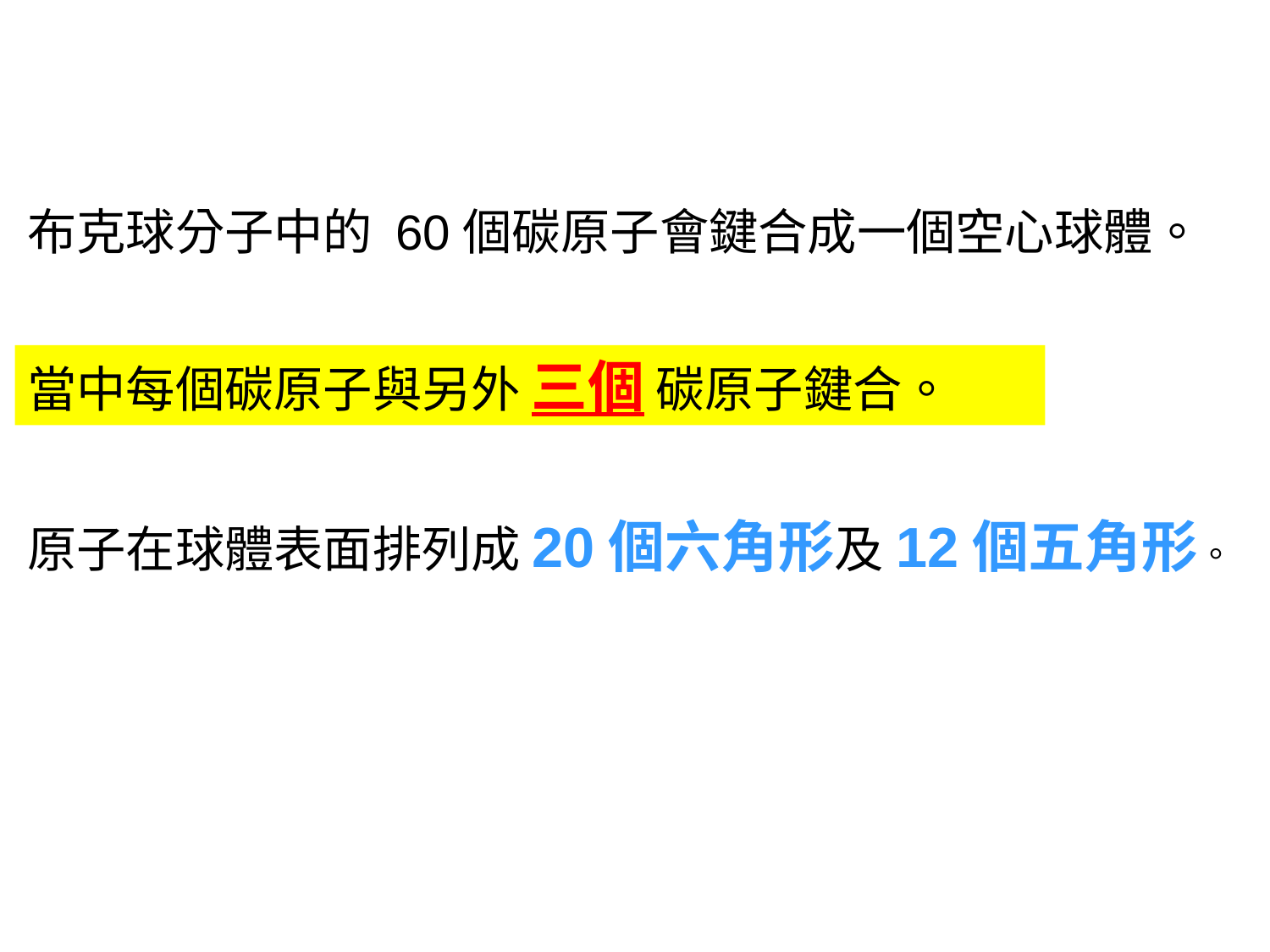

布克球分子中的 60個碳原子會鍵合成一個空心球體。
當中每個碳原子與另外 三個 碳原子鍵合。
原子在球體表面排列成20個六角形及12個五角形。